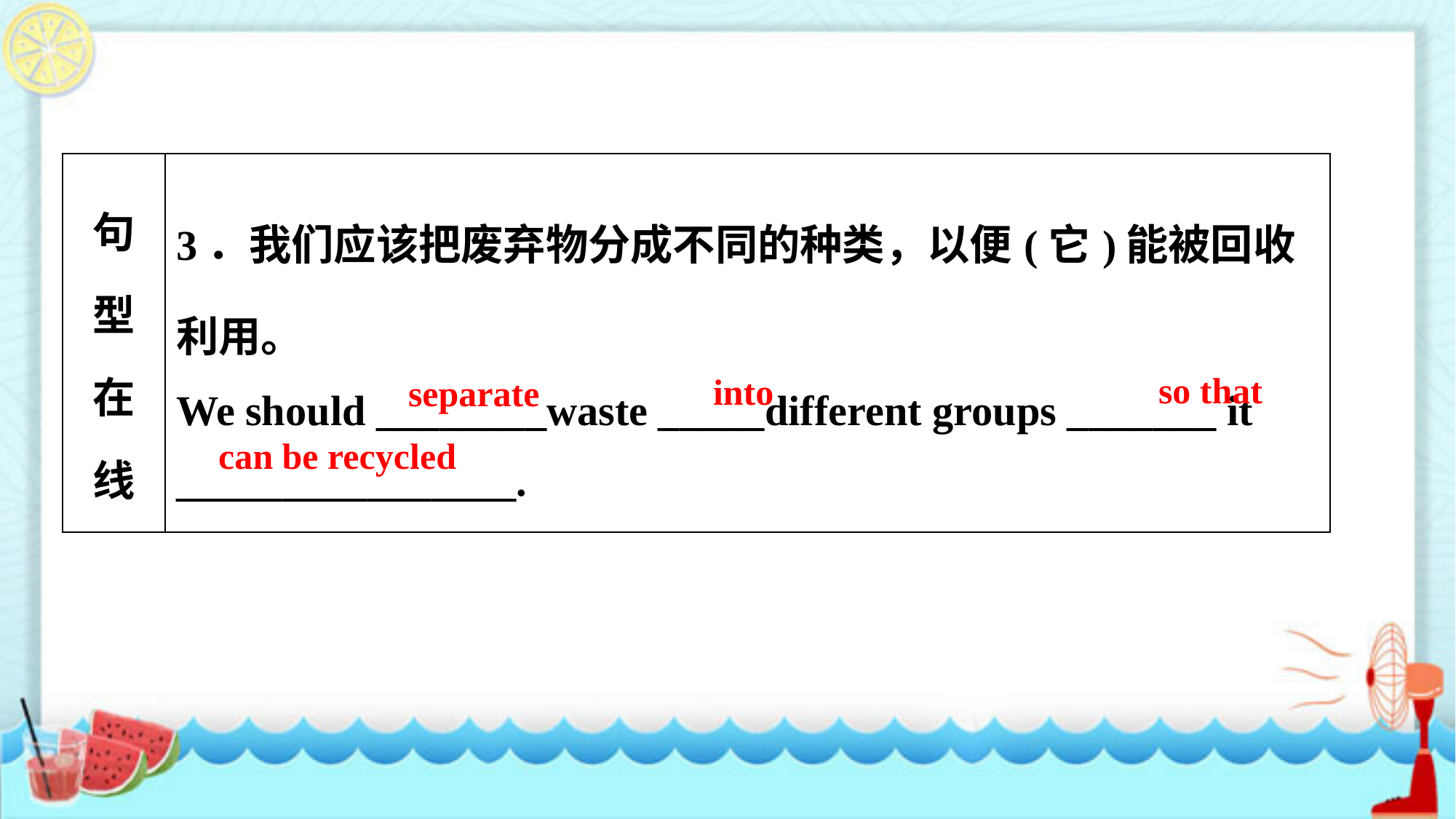

| 句 型 在 线 | 3．我们应该把废弃物分成不同的种类，以便(它)能被回收利用。 We should \_\_\_\_\_\_\_\_waste \_\_\_\_\_different groups \_\_\_\_\_\_\_ it \_\_\_\_\_\_\_\_\_\_\_\_\_\_\_\_. |
| --- | --- |
so that
into
separate
can be recycled